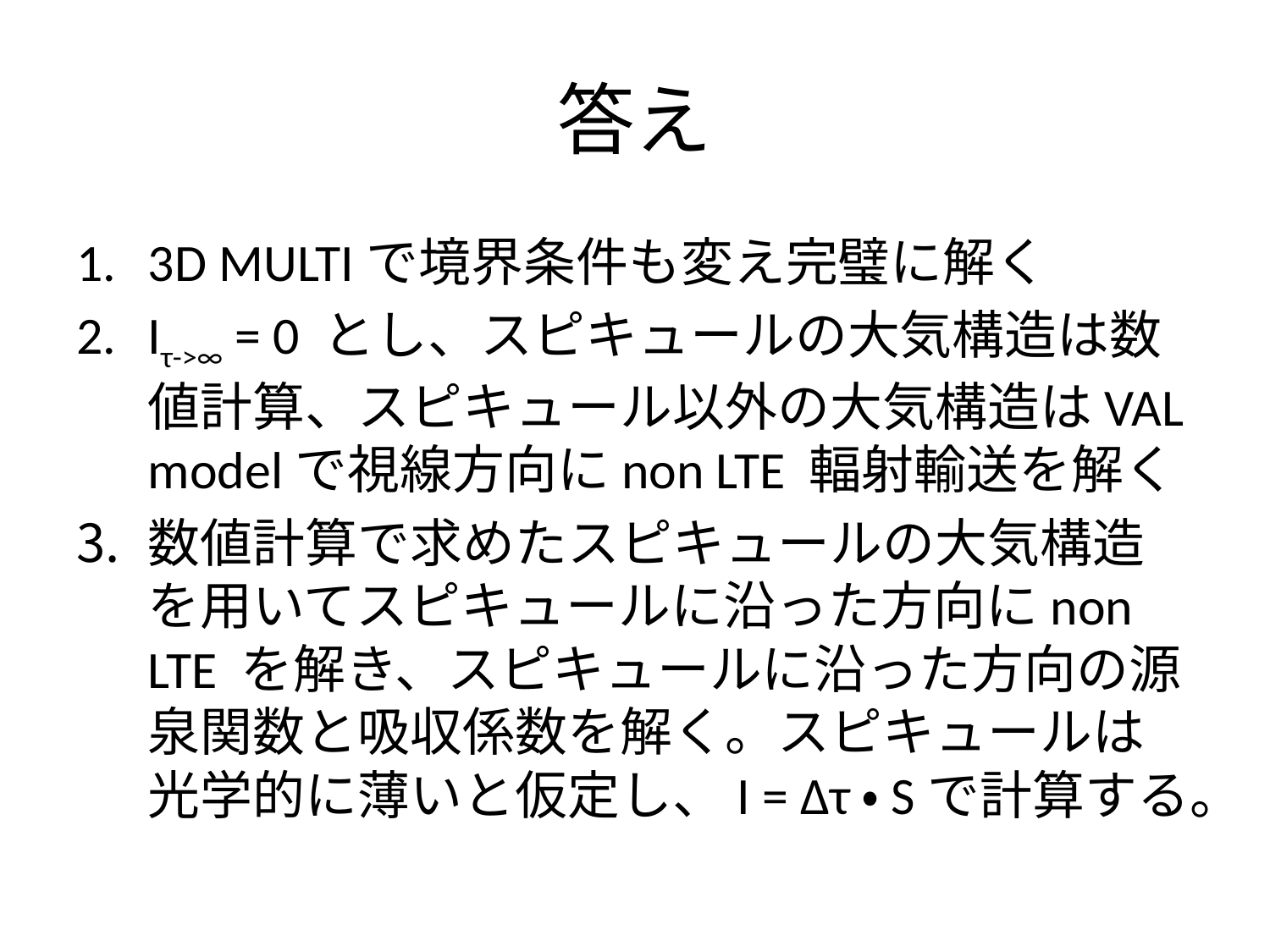

# 答え
3D MULTIで境界条件も変え完璧に解く
Iτ->∞ = 0 とし、スピキュールの大気構造は数値計算、スピキュール以外の大気構造はVAL modelで視線方向にnon LTE 輻射輸送を解く
数値計算で求めたスピキュールの大気構造を用いてスピキュールに沿った方向にnon LTE を解き、スピキュールに沿った方向の源泉関数と吸収係数を解く。スピキュールは光学的に薄いと仮定し、I = Δτ・Sで計算する。